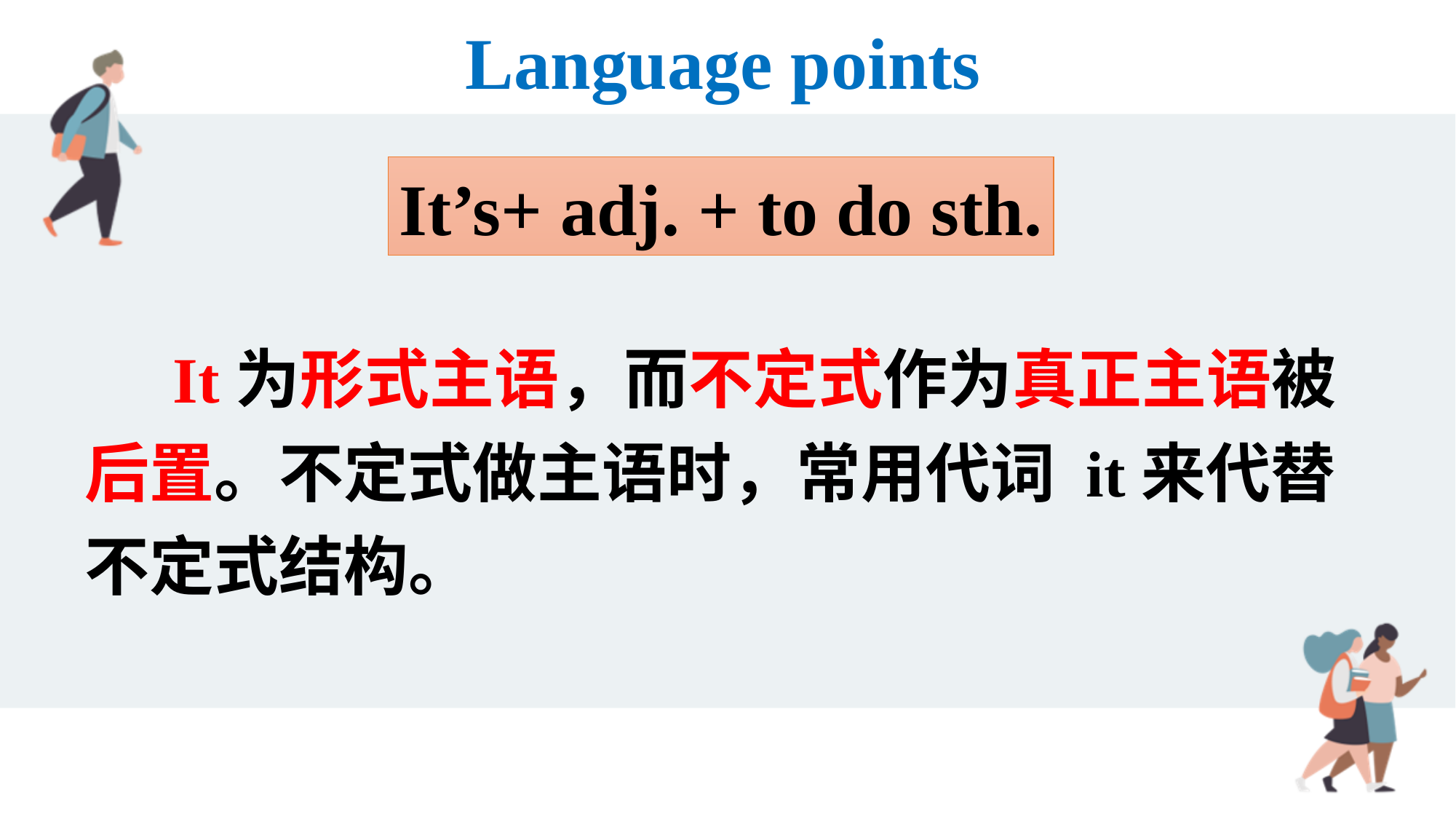

Language points
It’s+ adj. + to do sth.
     It为形式主语，而不定式作为真正主语被后置。不定式做主语时，常用代词 it来代替不定式结构。